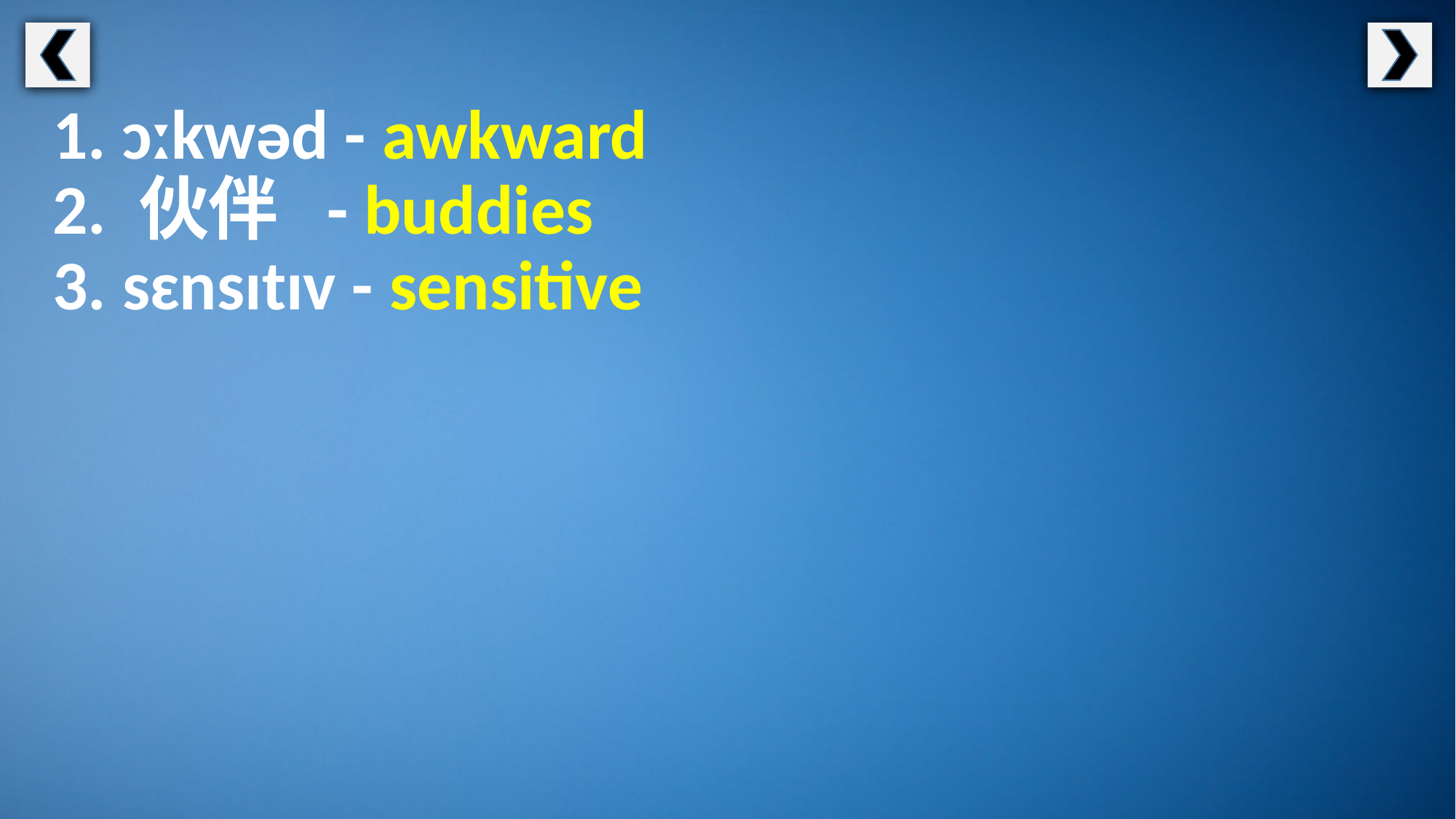

1. ɔːkwəd - awkward
2. 伙伴  - buddies
3. sɛnsɪtɪv - sensitive